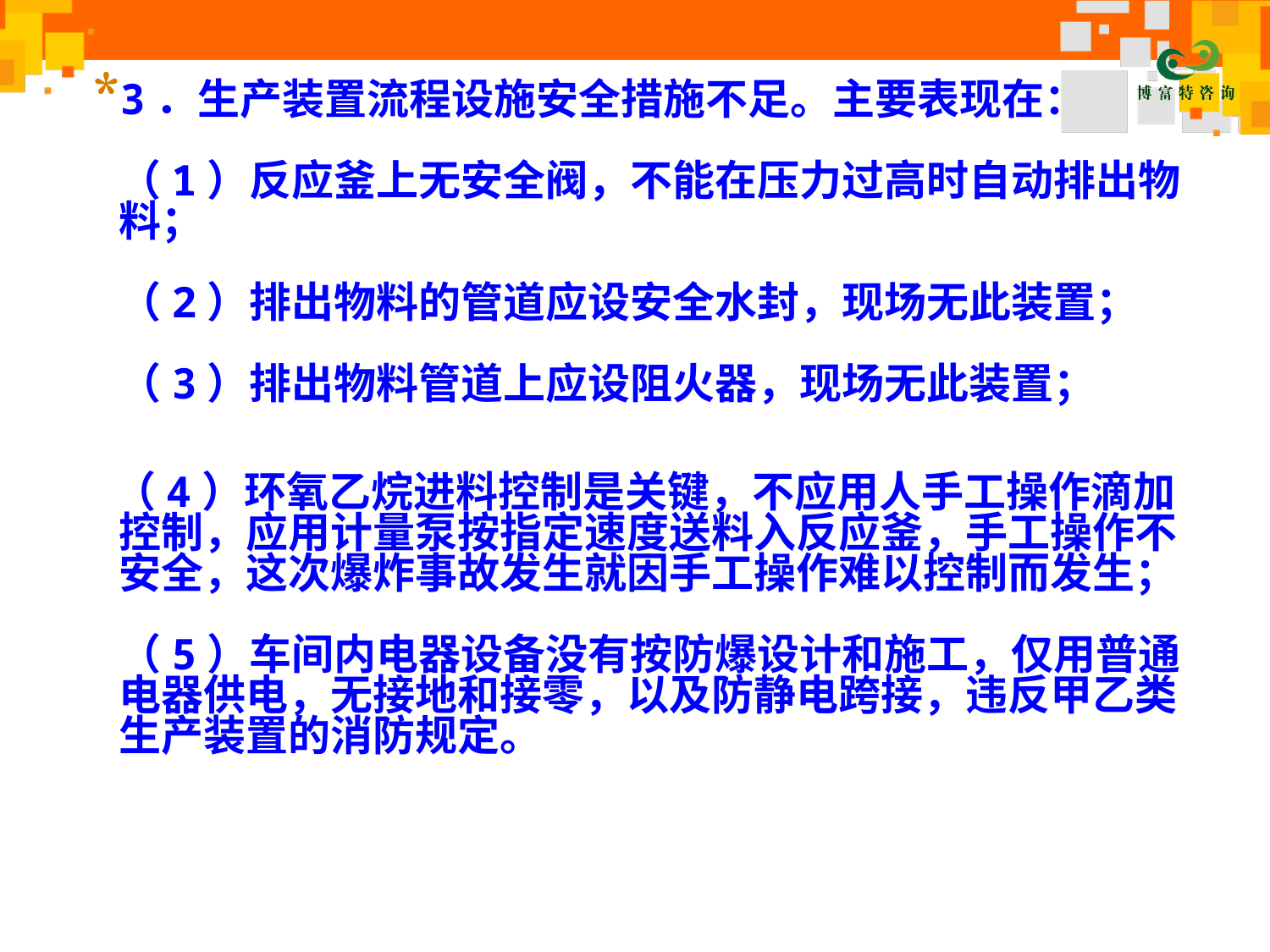

3．生产装置流程设施安全措施不足。主要表现在：
（1）反应釜上无安全阀，不能在压力过高时自动排出物料；
（2）排出物料的管道应设安全水封，现场无此装置；
（3）排出物料管道上应设阻火器，现场无此装置；

 （4）环氧乙烷进料控制是关键，不应用人手工操作滴加控制，应用计量泵按指定速度送料入反应釜，手工操作不安全，这次爆炸事故发生就因手工操作难以控制而发生；
（5）车间内电器设备没有按防爆设计和施工，仅用普通电器供电，无接地和接零，以及防静电跨接，违反甲乙类生产装置的消防规定。